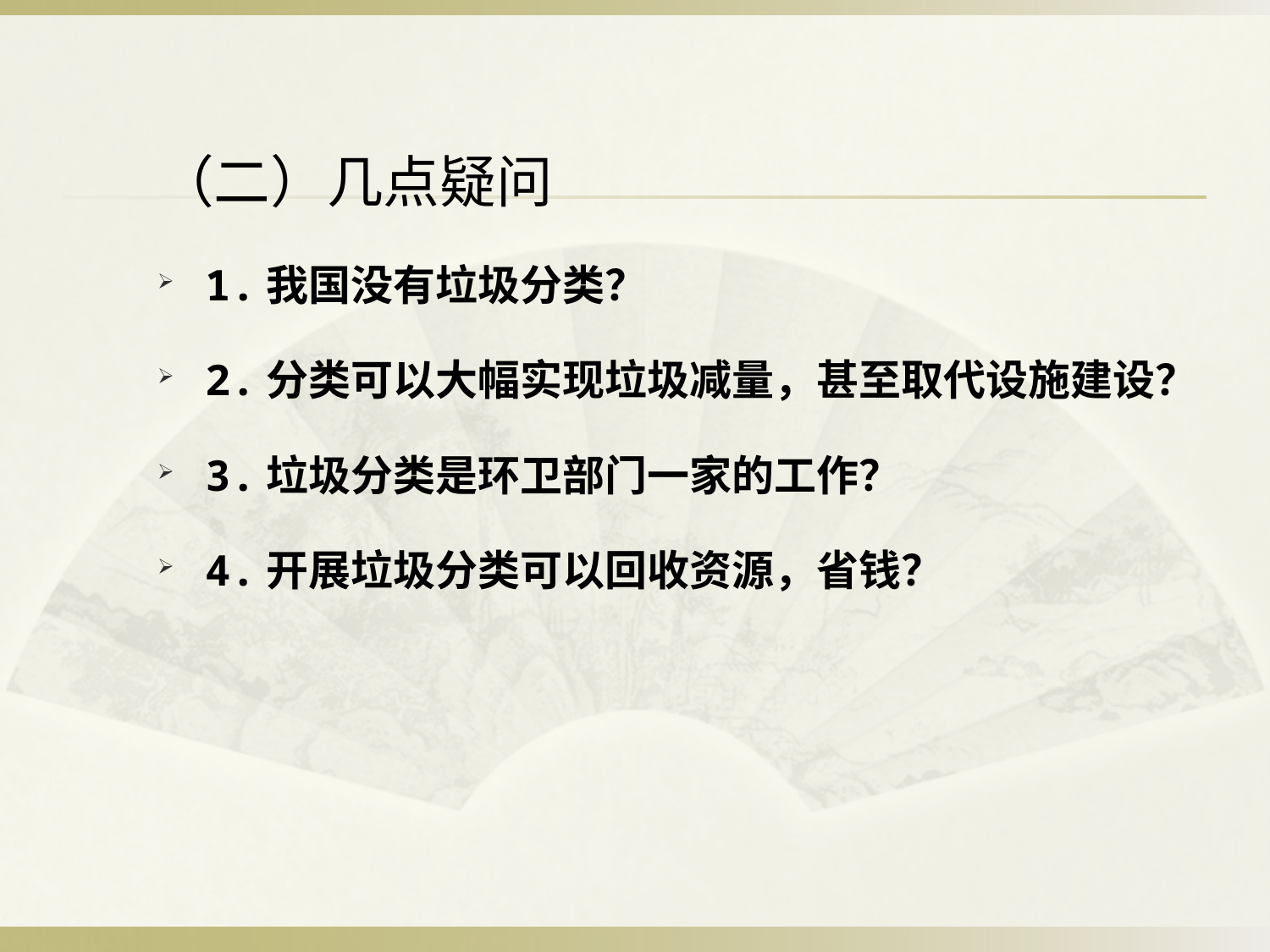

（二）几点疑问
1.我国没有垃圾分类？
2.分类可以大幅实现垃圾减量，甚至取代设施建设？
3.垃圾分类是环卫部门一家的工作？
4.开展垃圾分类可以回收资源，省钱？